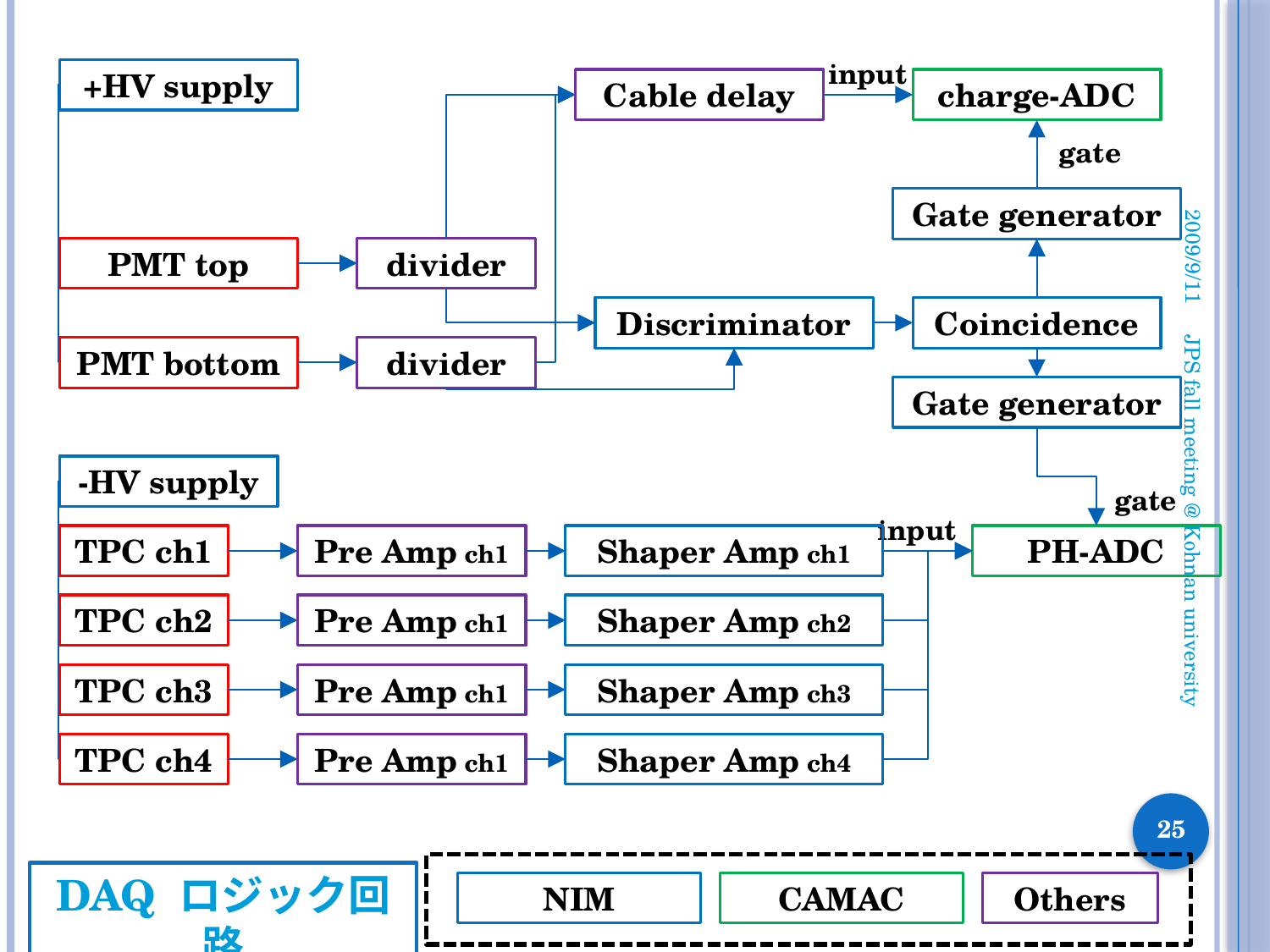

input
+HV supply
Cable delay
charge-ADC
gate
2009/9/11
Gate generator
PMT top
divider
Discriminator
Coincidence
PMT bottom
divider
Gate generator
-HV supply
gate
input
JPS fall meeting @ Kohnan university
TPC ch1
Pre Amp ch1
PH-ADC
Shaper Amp ch1
TPC ch2
Pre Amp ch1
Shaper Amp ch2
TPC ch3
Pre Amp ch1
Shaper Amp ch3
TPC ch4
Pre Amp ch1
Shaper Amp ch4
25

NIM
CAMAC
Others
DAQ ロジック回路